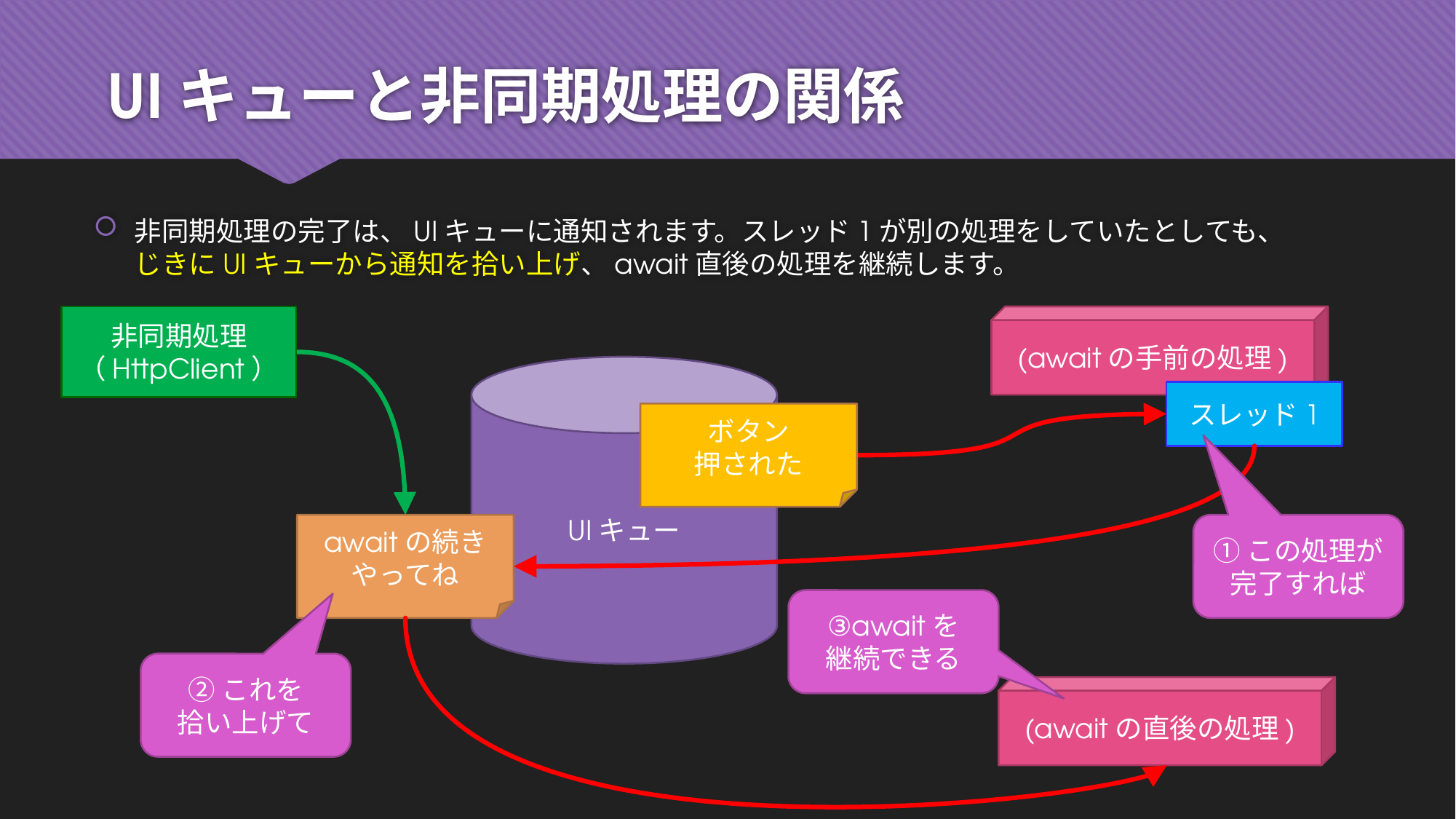

# UIキューと非同期処理の関係
非同期処理の完了は、UIキューに通知されます。スレッド1が別の処理をしていたとしても、じきにUIキューから通知を拾い上げ、await直後の処理を継続します。
非同期処理（HttpClient）
(awaitの手前の処理)
UIキュー
スレッド1
ボタン
押された
awaitの続きやってね
①この処理が
完了すれば
③awaitを
継続できる
②これを
拾い上げて
(awaitの直後の処理)